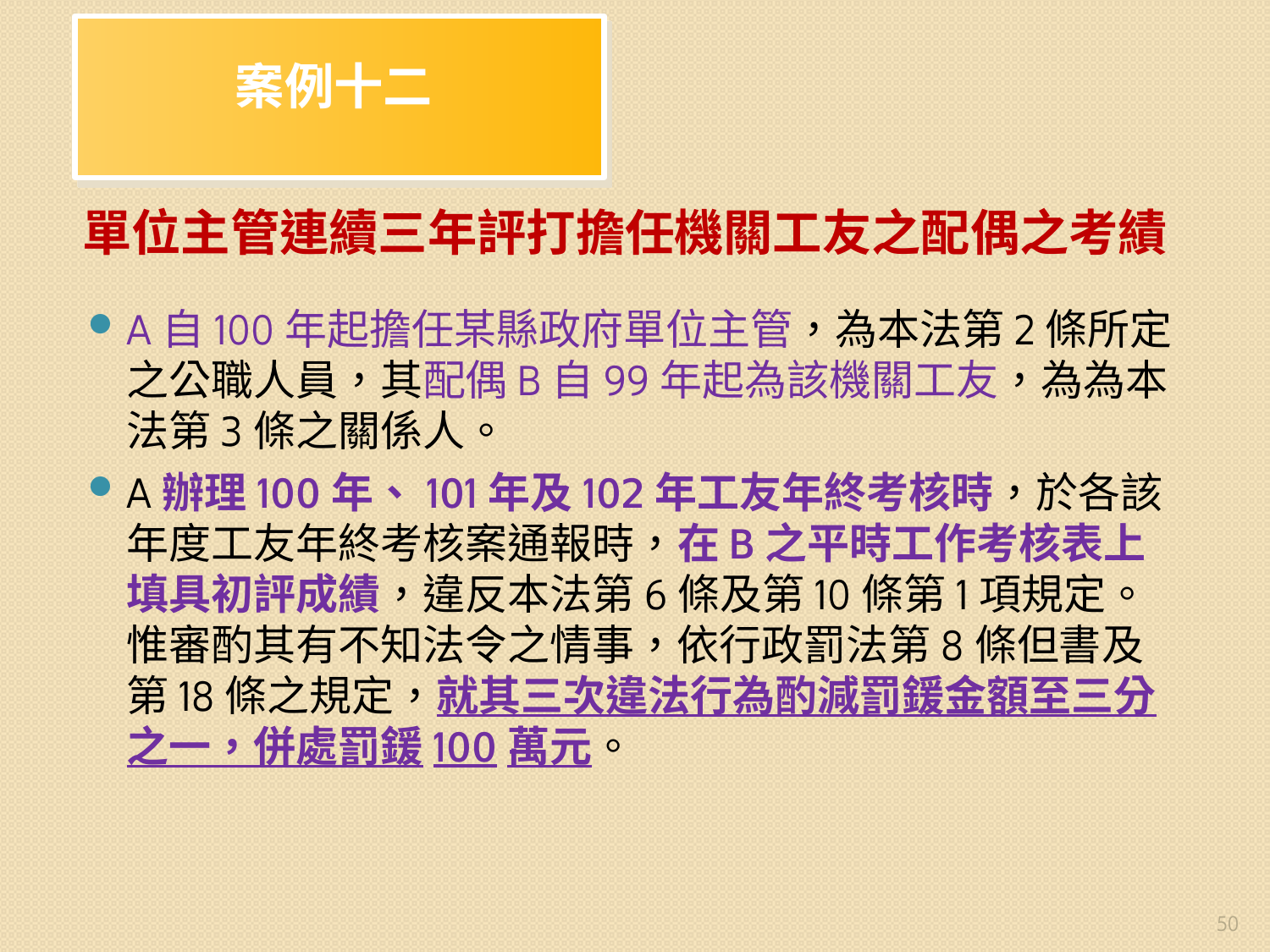

# 案例十二
單位主管連續三年評打擔任機關工友之配偶之考績
A自100年起擔任某縣政府單位主管，為本法第2條所定之公職人員，其配偶B自99年起為該機關工友，為為本法第3條之關係人。
A辦理100年、101年及102年工友年終考核時，於各該年度工友年終考核案通報時，在B之平時工作考核表上填具初評成績，違反本法第6條及第10條第1項規定。惟審酌其有不知法令之情事，依行政罰法第8條但書及第18條之規定，就其三次違法行為酌減罰鍰金額至三分之一，併處罰鍰100萬元。
50